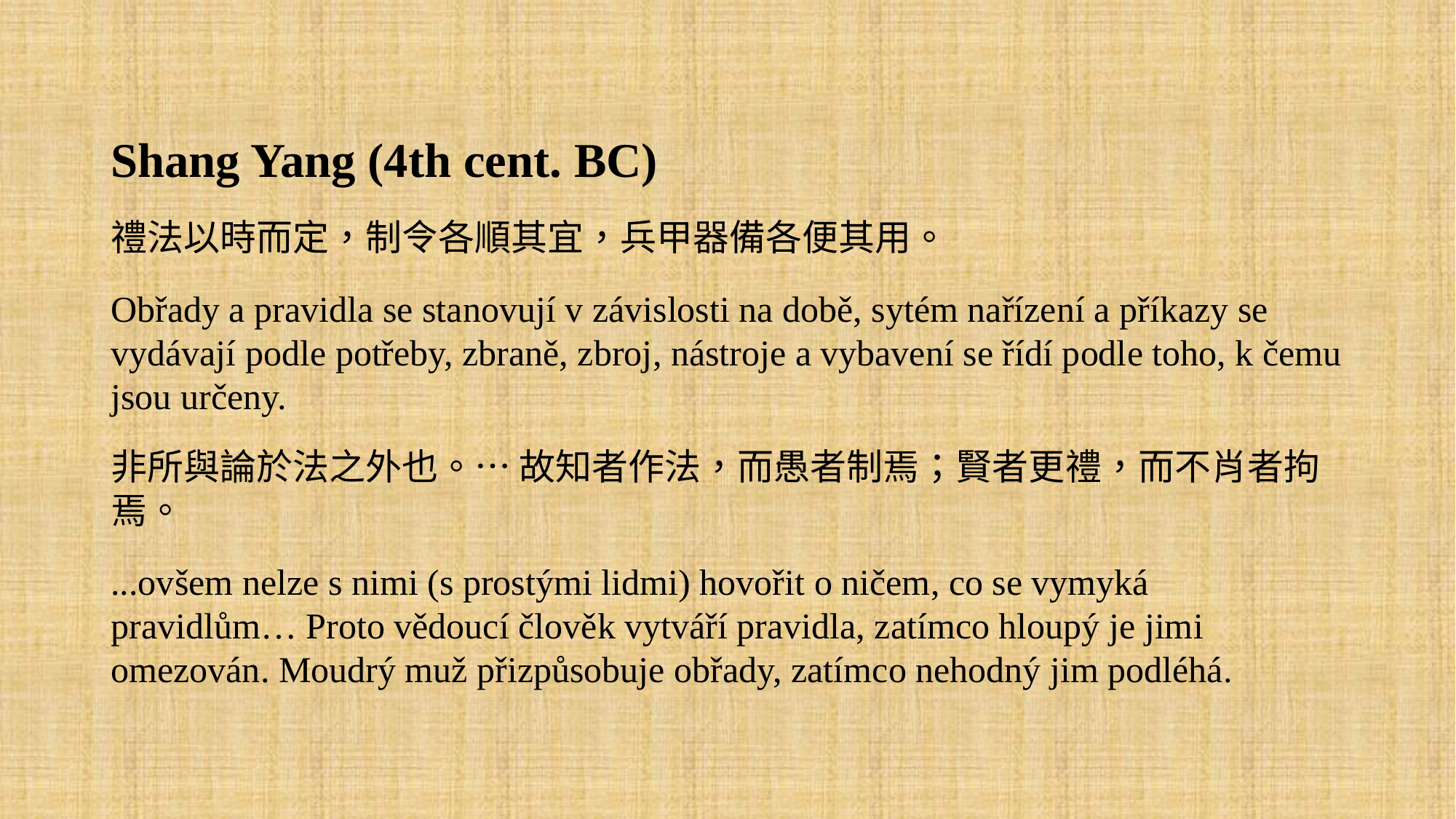

Shang Yang (4th cent. BC)
禮法以時而定，制令各順其宜，兵甲器備各便其用。
Obřady a pravidla se stanovují v závislosti na době, sytém nařízení a příkazy se vydávají podle potřeby, zbraně, zbroj, nástroje a vybavení se řídí podle toho, k čemu jsou určeny.
非所與論於法之外也。… 故知者作法，而愚者制焉；賢者更禮，而不肖者拘焉。
...ovšem nelze s nimi (s prostými lidmi) hovořit o ničem, co se vymyká pravidlům… Proto vědoucí člověk vytváří pravidla, zatímco hloupý je jimi omezován. Moudrý muž přizpůsobuje obřady, zatímco nehodný jim podléhá.